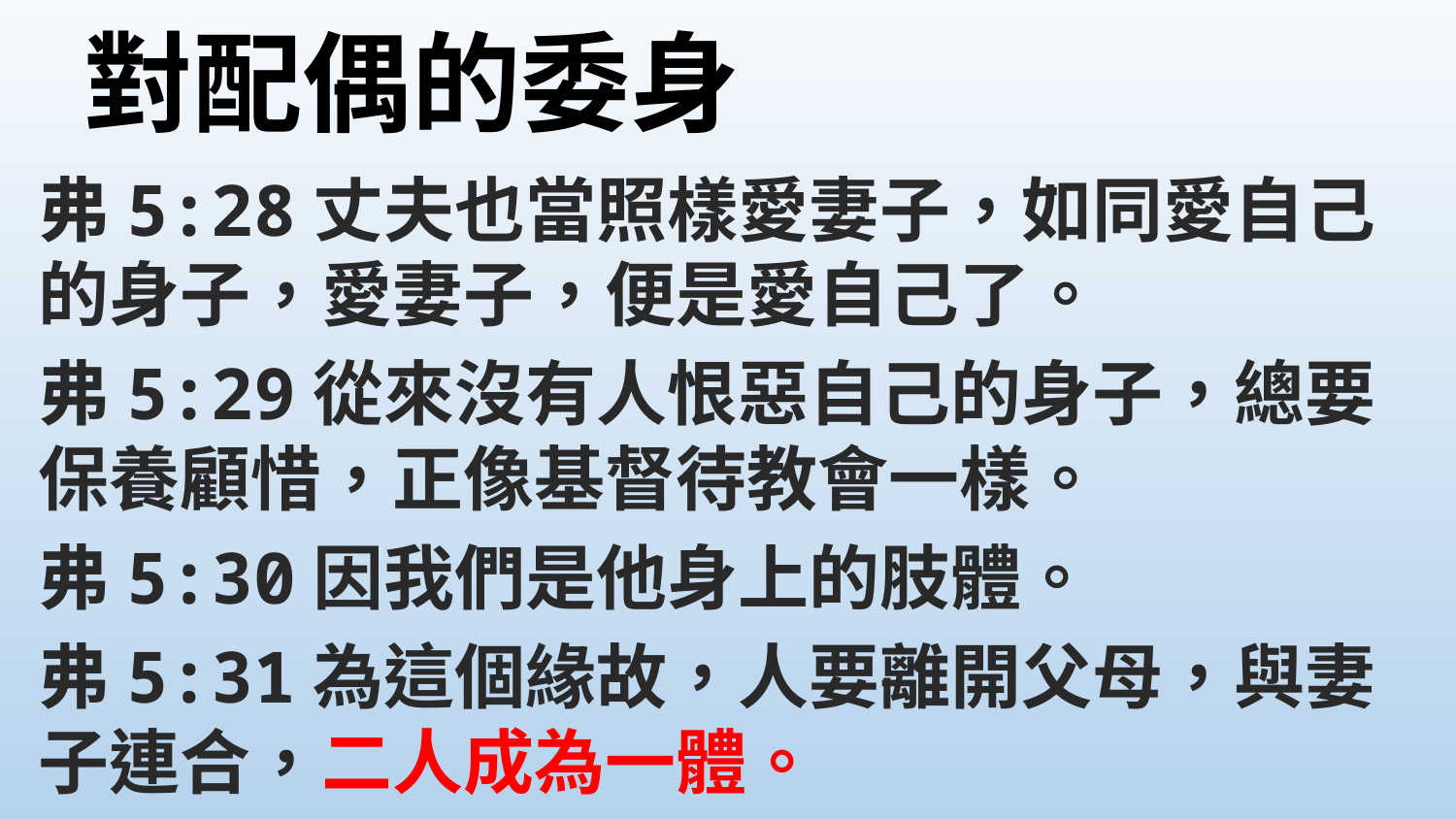

對配偶的委身
#
弗5:28丈夫也當照樣愛妻子，如同愛自己的身子，愛妻子，便是愛自己了。
弗5:29從來沒有人恨惡自己的身子，總要保養顧惜，正像基督待教會一樣。
弗5:30因我們是他身上的肢體。
弗5:31為這個緣故，人要離開父母，與妻子連合，二人成為一體。